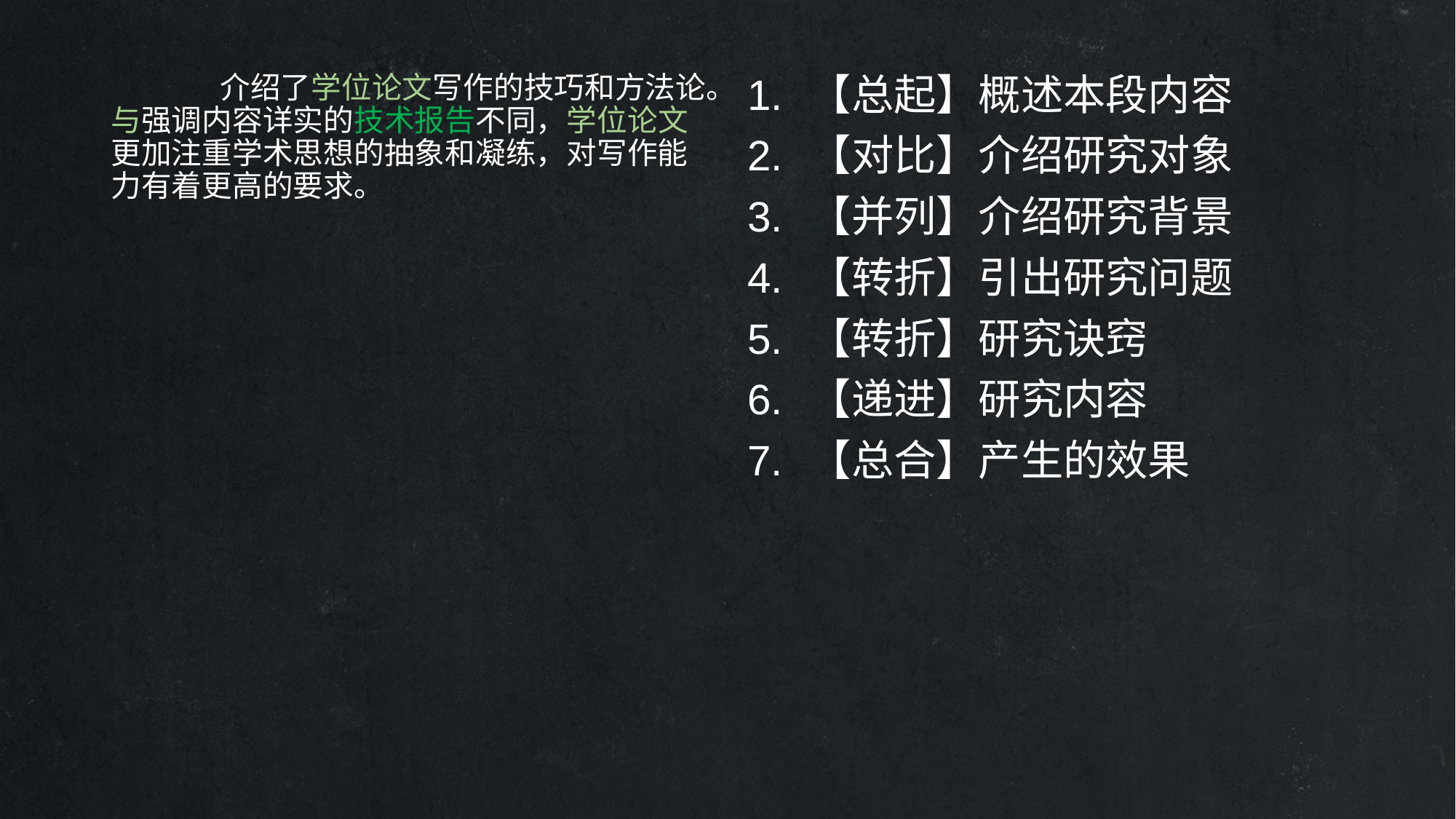

介绍了学位论文写作的技巧和方法论。与强调内容详实的技术报告不同，学位论文更加注重学术思想的抽象和凝练，对写作能力有着更高的要求。
【总起】概述本段内容
【对比】介绍研究对象
【并列】介绍研究背景
【转折】引出研究问题
【转折】研究诀窍
【递进】研究内容
【总合】产生的效果